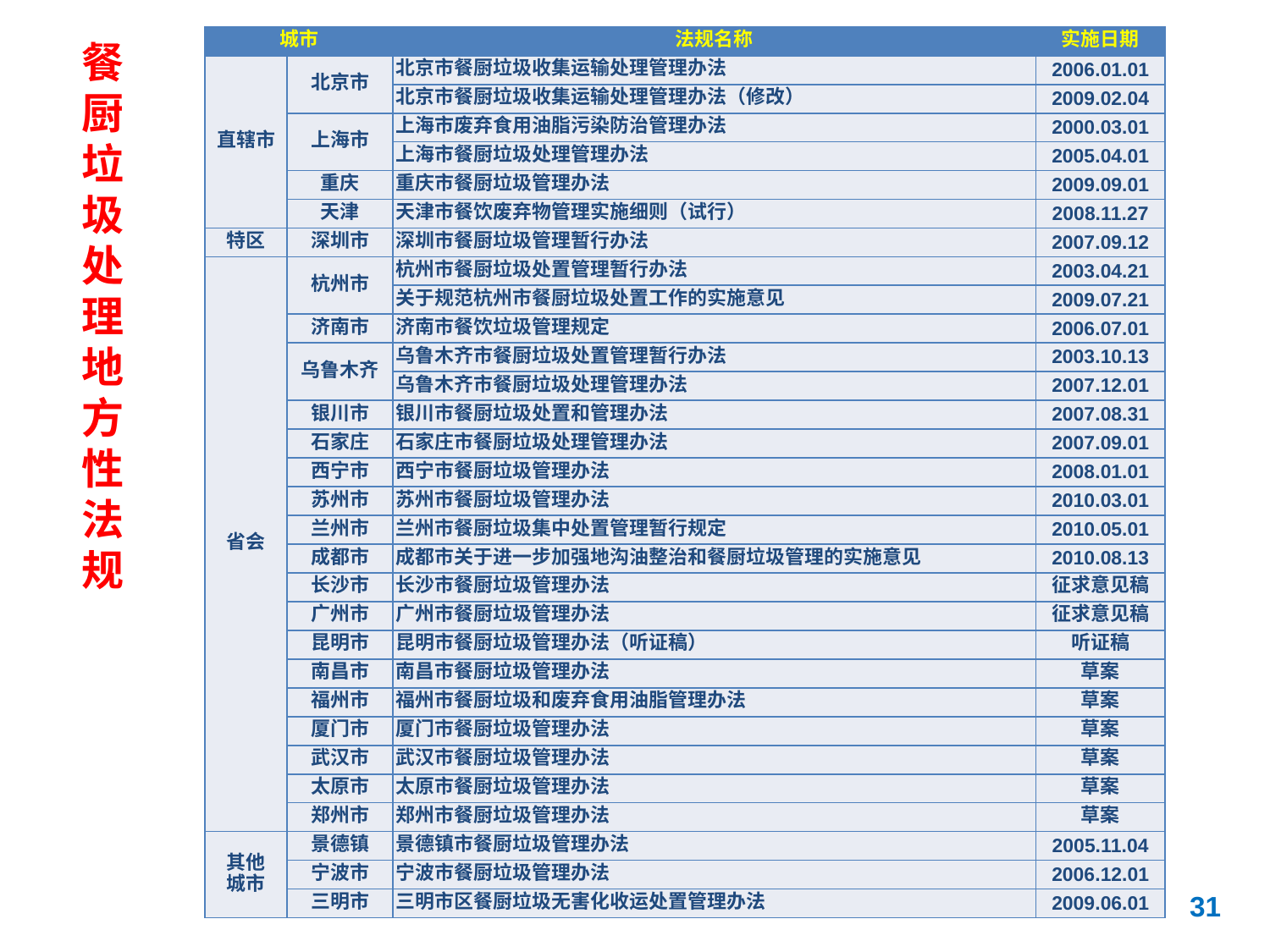

| 城市 |  | 法规名称 | 实施日期 |
| --- | --- | --- | --- |
| 直辖市 | 北京市 | 北京市餐厨垃圾收集运输处理管理办法 | 2006.01.01 |
|  |  | 北京市餐厨垃圾收集运输处理管理办法（修改） | 2009.02.04 |
|  | 上海市 | 上海市废弃食用油脂污染防治管理办法 | 2000.03.01 |
|  |  | 上海市餐厨垃圾处理管理办法 | 2005.04.01 |
|  | 重庆 | 重庆市餐厨垃圾管理办法 | 2009.09.01 |
|  | 天津 | 天津市餐饮废弃物管理实施细则（试行） | 2008.11.27 |
| 特区 | 深圳市 | 深圳市餐厨垃圾管理暂行办法 | 2007.09.12 |
| 省会 | 杭州市 | 杭州市餐厨垃圾处置管理暂行办法 | 2003.04.21 |
|  |  | 关于规范杭州市餐厨垃圾处置工作的实施意见 | 2009.07.21 |
|  | 济南市 | 济南市餐饮垃圾管理规定 | 2006.07.01 |
|  | 乌鲁木齐 | 乌鲁木齐市餐厨垃圾处置管理暂行办法 | 2003.10.13 |
|  |  | 乌鲁木齐市餐厨垃圾处理管理办法 | 2007.12.01 |
|  | 银川市 | 银川市餐厨垃圾处置和管理办法 | 2007.08.31 |
|  | 石家庄 | 石家庄市餐厨垃圾处理管理办法 | 2007.09.01 |
|  | 西宁市 | 西宁市餐厨垃圾管理办法 | 2008.01.01 |
|  | 苏州市 | 苏州市餐厨垃圾管理办法 | 2010.03.01 |
|  | 兰州市 | 兰州市餐厨垃圾集中处置管理暂行规定 | 2010.05.01 |
|  | 成都市 | 成都市关于进一步加强地沟油整治和餐厨垃圾管理的实施意见 | 2010.08.13 |
|  | 长沙市 | 长沙市餐厨垃圾管理办法 | 征求意见稿 |
|  | 广州市 | 广州市餐厨垃圾管理办法 | 征求意见稿 |
|  | 昆明市 | 昆明市餐厨垃圾管理办法（听证稿） | 听证稿 |
|  | 南昌市 | 南昌市餐厨垃圾管理办法 | 草案 |
|  | 福州市 | 福州市餐厨垃圾和废弃食用油脂管理办法 | 草案 |
|  | 厦门市 | 厦门市餐厨垃圾管理办法 | 草案 |
|  | 武汉市 | 武汉市餐厨垃圾管理办法 | 草案 |
|  | 太原市 | 太原市餐厨垃圾管理办法 | 草案 |
|  | 郑州市 | 郑州市餐厨垃圾管理办法 | 草案 |
| 其他 城市 | 景德镇 | 景德镇市餐厨垃圾管理办法 | 2005.11.04 |
|  | 宁波市 | 宁波市餐厨垃圾管理办法 | 2006.12.01 |
|  | 三明市 | 三明市区餐厨垃圾无害化收运处置管理办法 | 2009.06.01 |
餐厨垃圾处理地方性法规
31